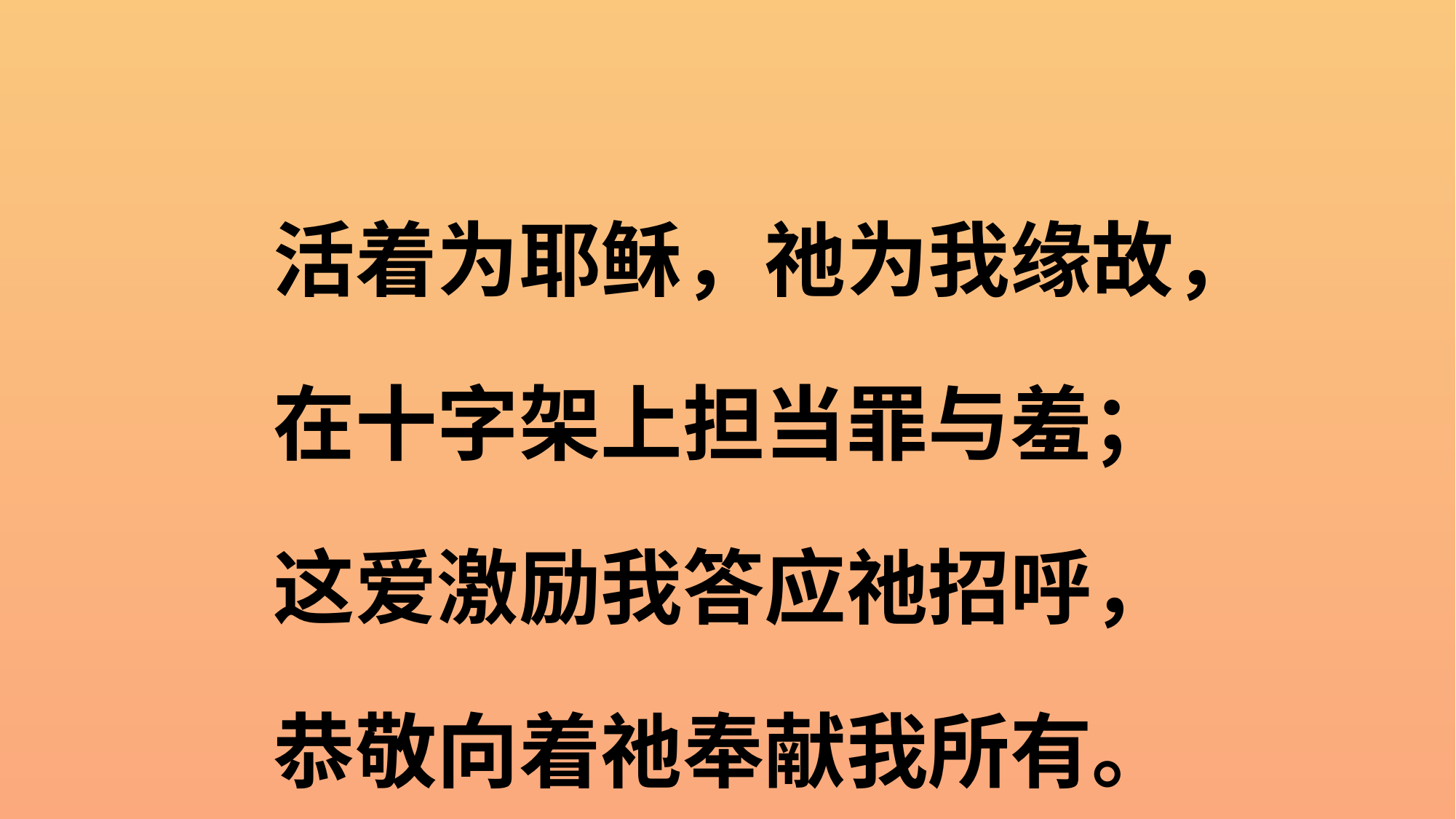

活着为耶稣，祂为我缘故，
在十字架上担当罪与羞；
这爱激励我答应祂招呼，
恭敬向着祂奉献我所有。